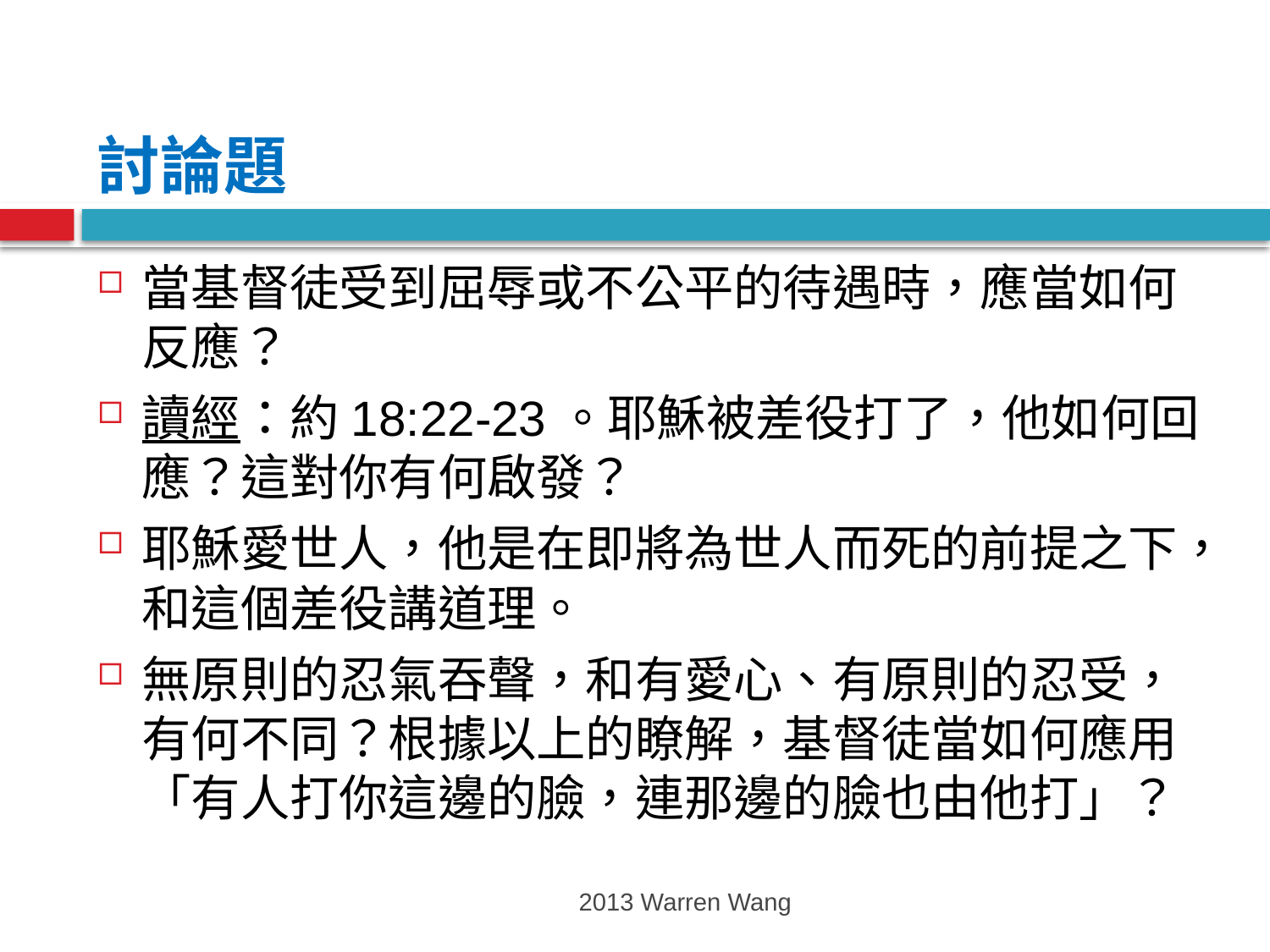

# 討論題
當基督徒受到屈辱或不公平的待遇時，應當如何反應？
讀經：約18:22-23。耶穌被差役打了，他如何回應？這對你有何啟發？
耶穌愛世人，他是在即將為世人而死的前提之下，和這個差役講道理。
無原則的忍氣吞聲，和有愛心、有原則的忍受，有何不同？根據以上的瞭解，基督徒當如何應用「有人打你這邊的臉，連那邊的臉也由他打」？

2013 Warren Wang